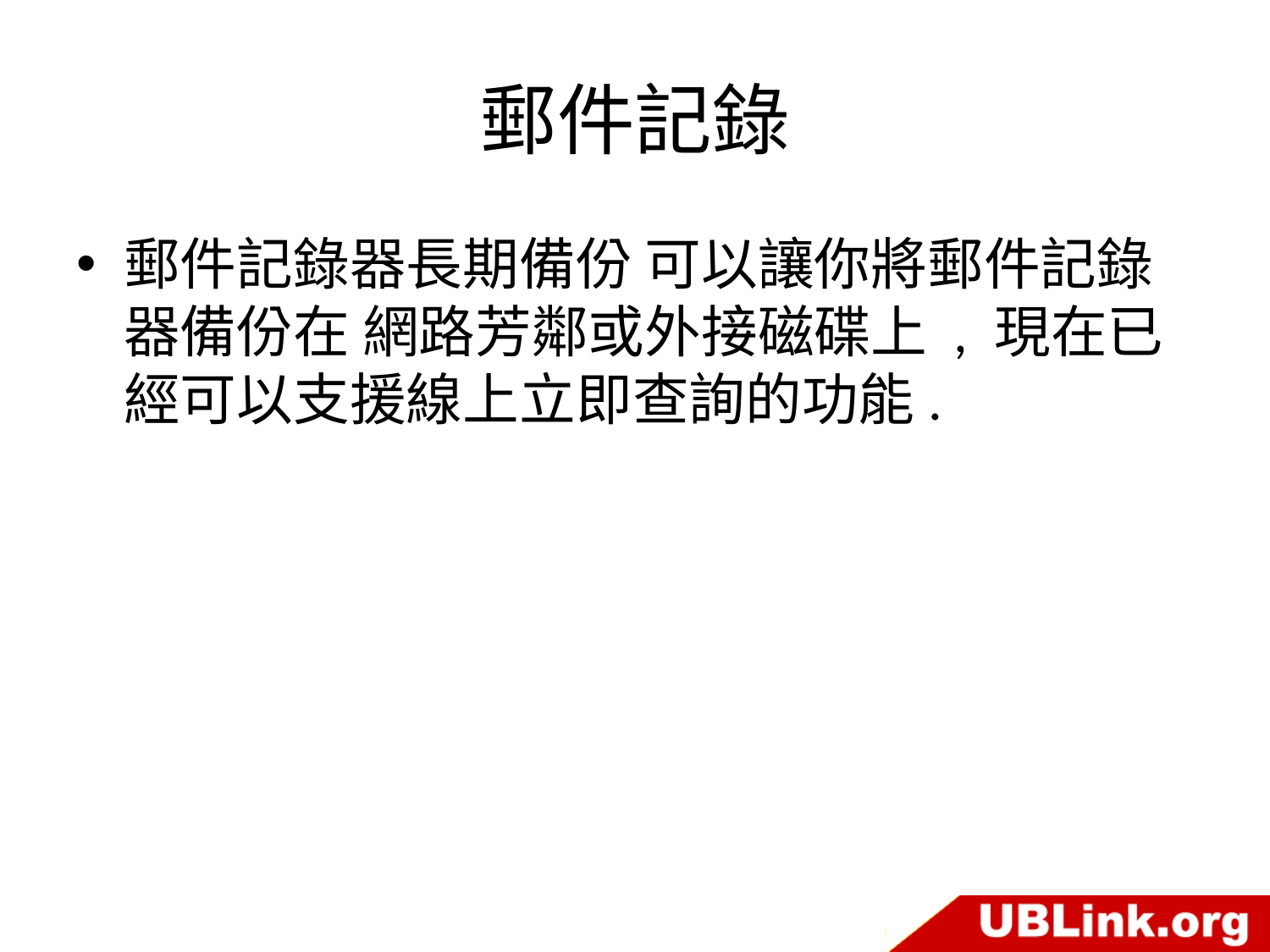

# 郵件記錄
郵件記錄器長期備份 可以讓你將郵件記錄器備份在 網路芳鄰或外接磁碟上 , 現在已經可以支援線上立即查詢的功能.